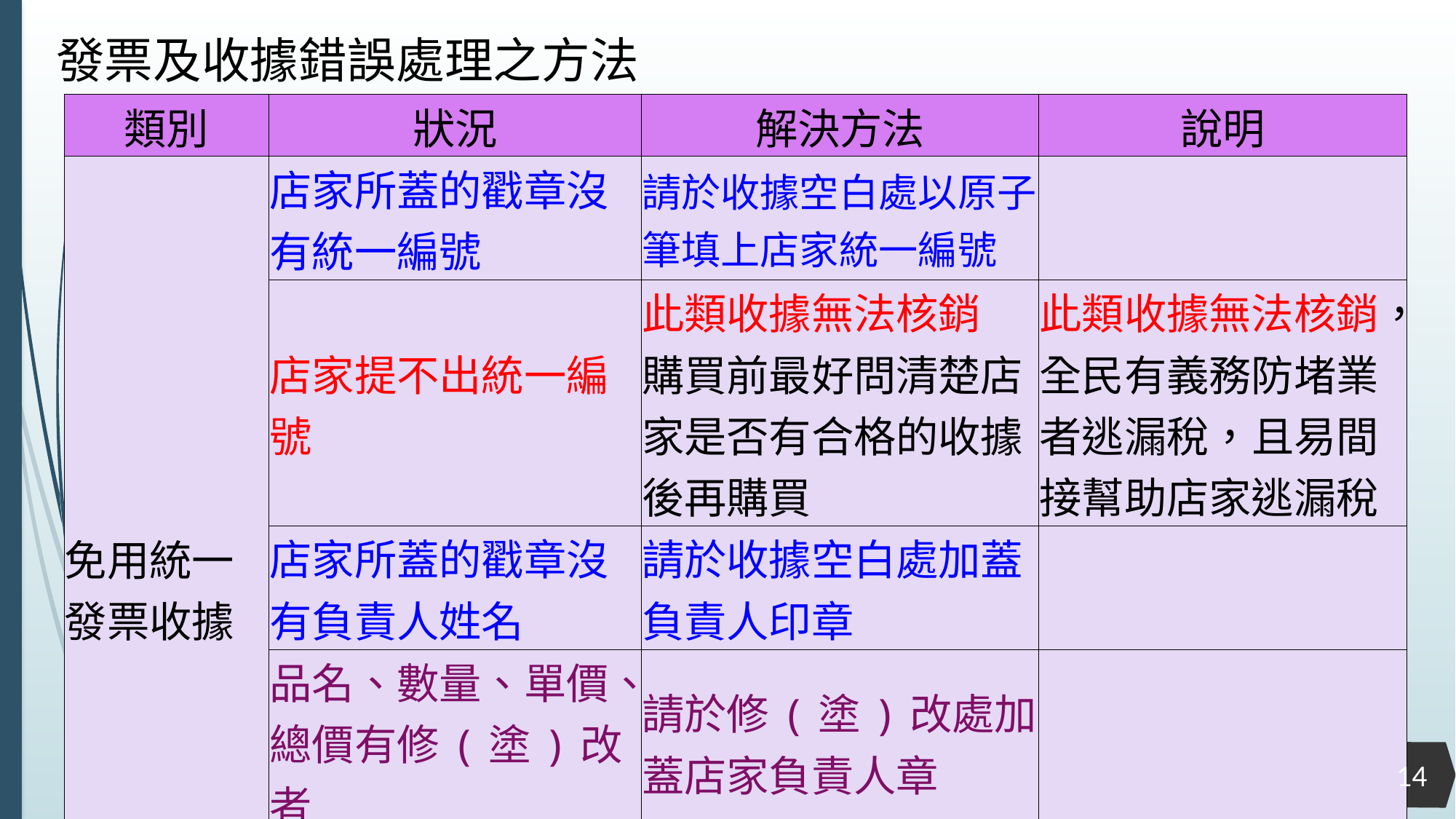

發票及收據錯誤處理之方法
| 類別 | 狀況 | 解決方法 | 說明 |
| --- | --- | --- | --- |
| 免用統一發票收據 | 店家所蓋的戳章沒有統一編號 | 請於收據空白處以原子筆填上店家統一編號 |  |
|  | 店家提不出統一編號 | 此類收據無法核銷 購買前最好問清楚店家是否有合格的收據後再購買 | 此類收據無法核銷，全民有義務防堵業者逃漏稅，且易間接幫助店家逃漏稅 |
|  | 店家所蓋的戳章沒有負責人姓名 | 請於收據空白處加蓋負責人印章 |  |
|  | 品名、數量、單價、總價有修(塗)改者 | 請於修(塗)改處加蓋店家負責人章 |  |
|  | 合計新台幣處(國字大寫處)有修(塗)改 | 請廠商重新開立 | 依規定該處不得有修(塗)改 |
14